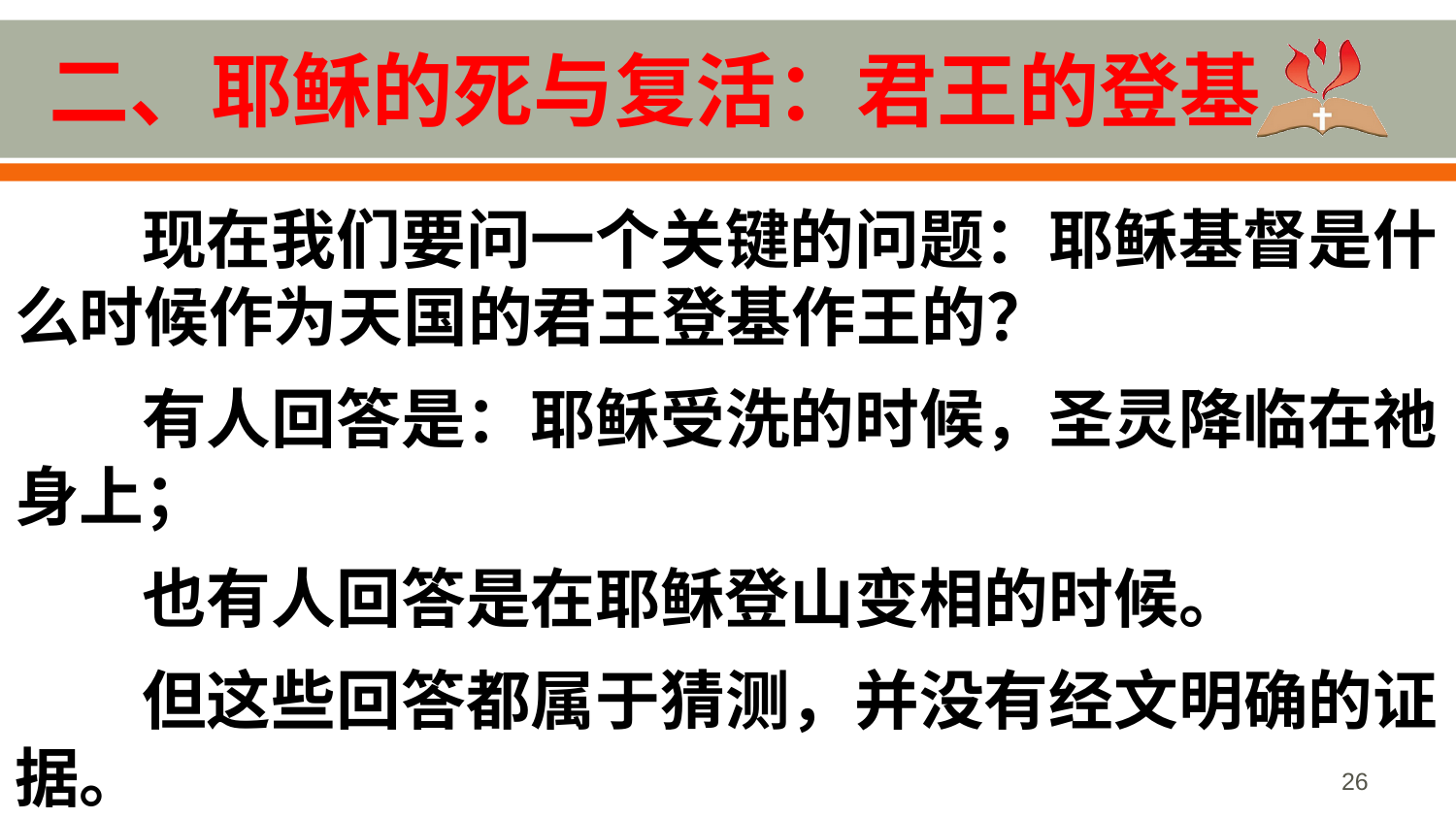

# 二、耶稣的死与复活：君王的登基
现在我们要问一个关键的问题：耶稣基督是什么时候作为天国的君王登基作王的？
有人回答是：耶稣受洗的时候，圣灵降临在祂身上；
也有人回答是在耶稣登山变相的时候。
但这些回答都属于猜测，并没有经文明确的证据。

26